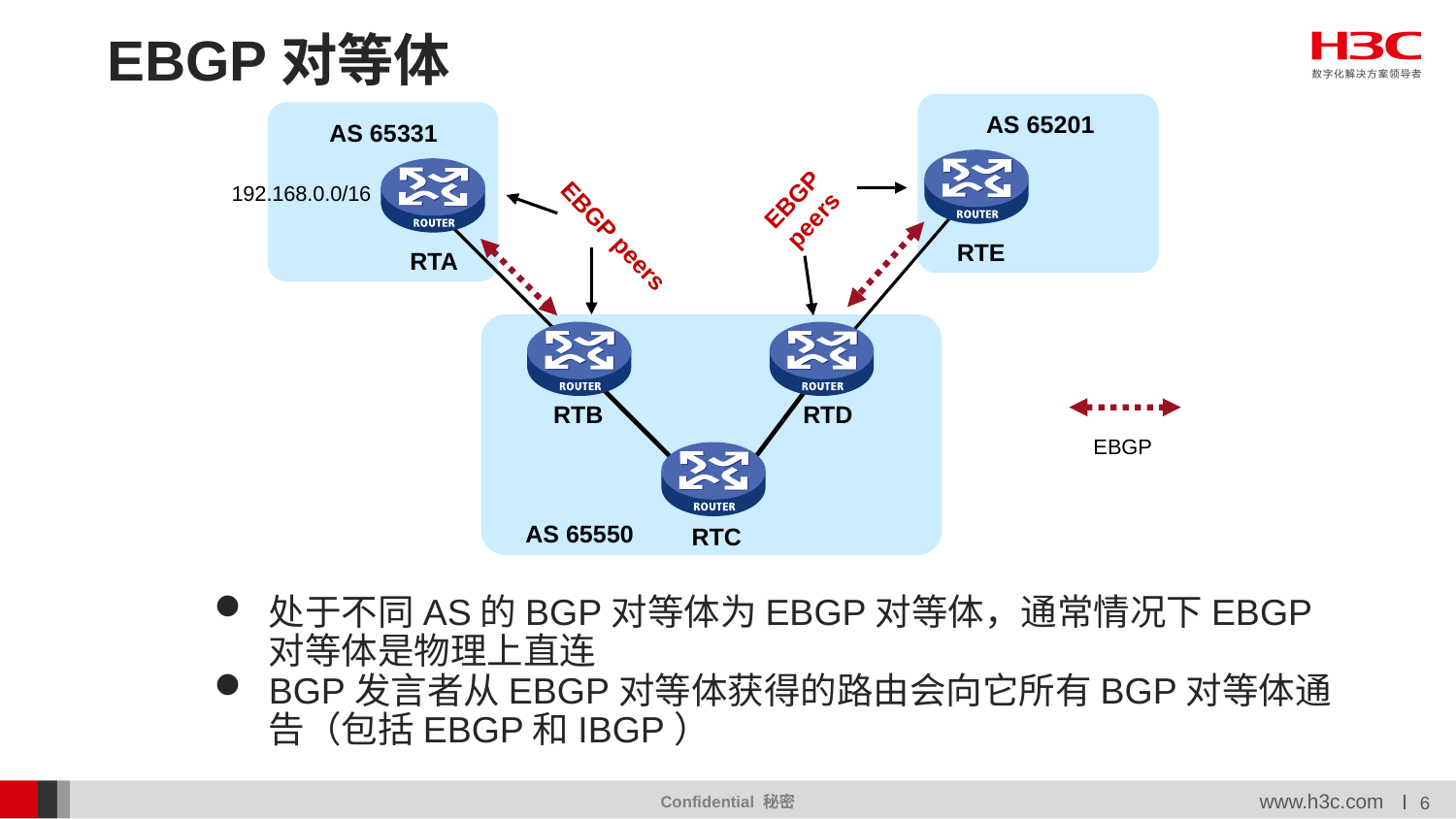

# EBGP对等体

AS 65201
AS 65331

EBGP peers
192.168.0.0/16

EBGP peers

RTE

RTA

RTB
RTD

EBGP

AS 65550
RTC
处于不同AS的BGP对等体为EBGP对等体，通常情况下EBGP 对等体是物理上直连
BGP发言者从EBGP对等体获得的路由会向它所有BGP对等体通告（包括EBGP和IBGP）